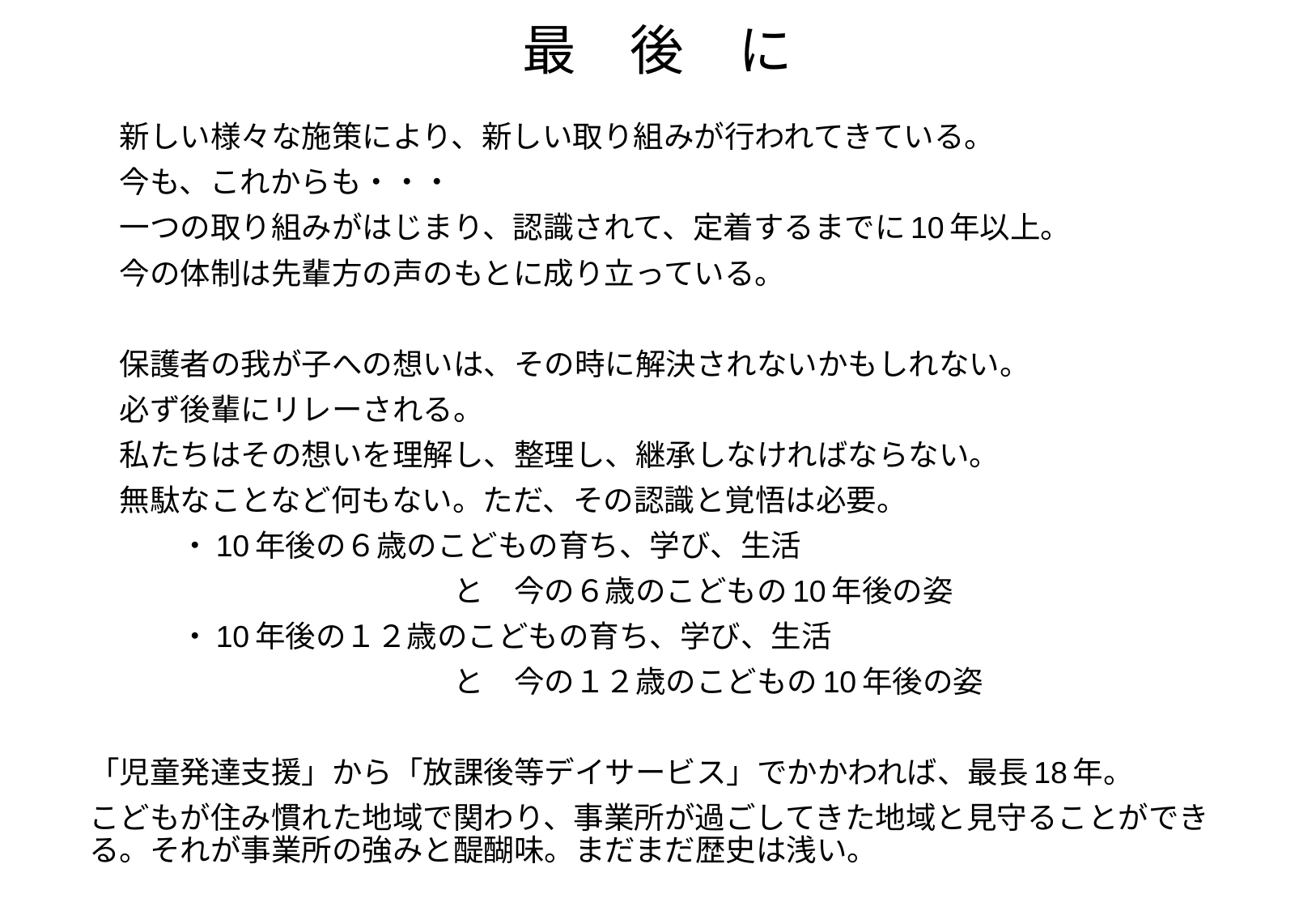

# 最　後　に
　新しい様々な施策により、新しい取り組みが行われてきている。
　今も、これからも・・・
　一つの取り組みがはじまり、認識されて、定着するまでに10年以上。
　今の体制は先輩方の声のもとに成り立っている。

　保護者の我が子への想いは、その時に解決されないかもしれない。
　必ず後輩にリレーされる。
　私たちはその想いを理解し、整理し、継承しなければならない。
　無駄なことなど何もない。ただ、その認識と覚悟は必要。
	・10年後の６歳のこどもの育ち、学び、生活
				と　今の６歳のこどもの10年後の姿
　	・10年後の１２歳のこどもの育ち、学び、生活
				と　今の１２歳のこどもの10年後の姿

「児童発達支援」から「放課後等デイサービス」でかかわれば、最長18年。
こどもが住み慣れた地域で関わり、事業所が過ごしてきた地域と見守ることができる。それが事業所の強みと醍醐味。まだまだ歴史は浅い。